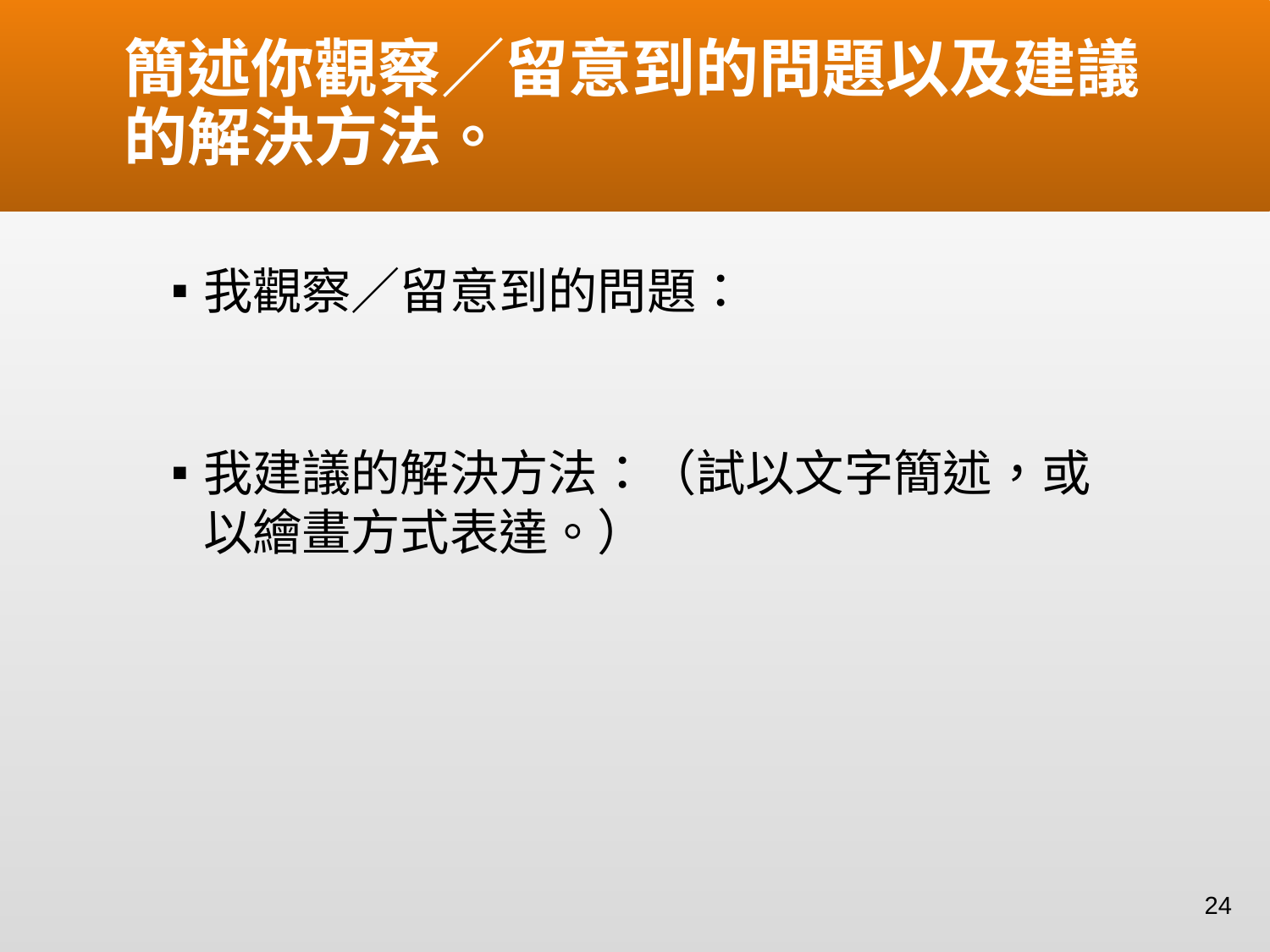

# 簡述你觀察／留意到的問題以及建議的解決方法。
我觀察／留意到的問題：

我建議的解決方法：（試以文字簡述，或以繪畫方式表達。）
24